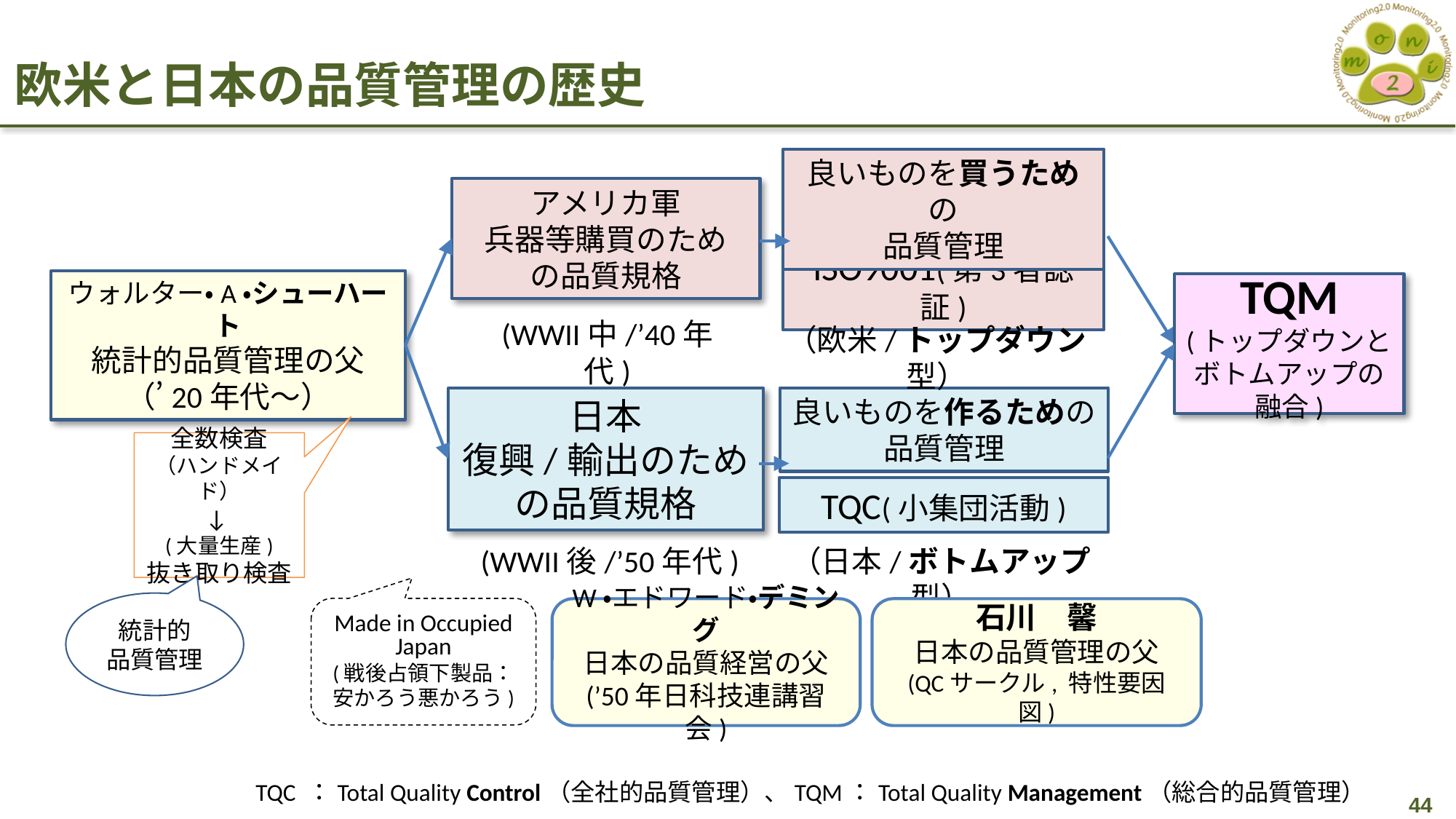

欧米と日本の品質管理の歴史
良いものを買うための
品質管理
ISO9001(第3者認証)
アメリカ軍
兵器等購買のため
の品質規格
TQM
(トップダウンとボトムアップの融合)
ウォルター・A・シューハート
統計的品質管理の父
（’20年代～）
(WWII中/’40年代)
（欧米/トップダウン型）
日本
復興/輸出のため
の品質規格
良いものを作るための
品質管理
TQC(小集団活動)
全数検査
（ハンドメイド）
↓
(大量生産)
抜き取り検査
(WWII後/’50年代)
（日本/ボトムアップ型）
統計的
品質管理
Made in Occupied Japan
(戦後占領下製品：安かろう悪かろう)
W・エドワード・デミング
日本の品質経営の父
(’50年日科技連講習会)
石川　馨
日本の品質管理の父
(QCサークル, 特性要因図)
TQC ：Total Quality Control（全社的品質管理）、TQM：Total Quality Management（総合的品質管理）